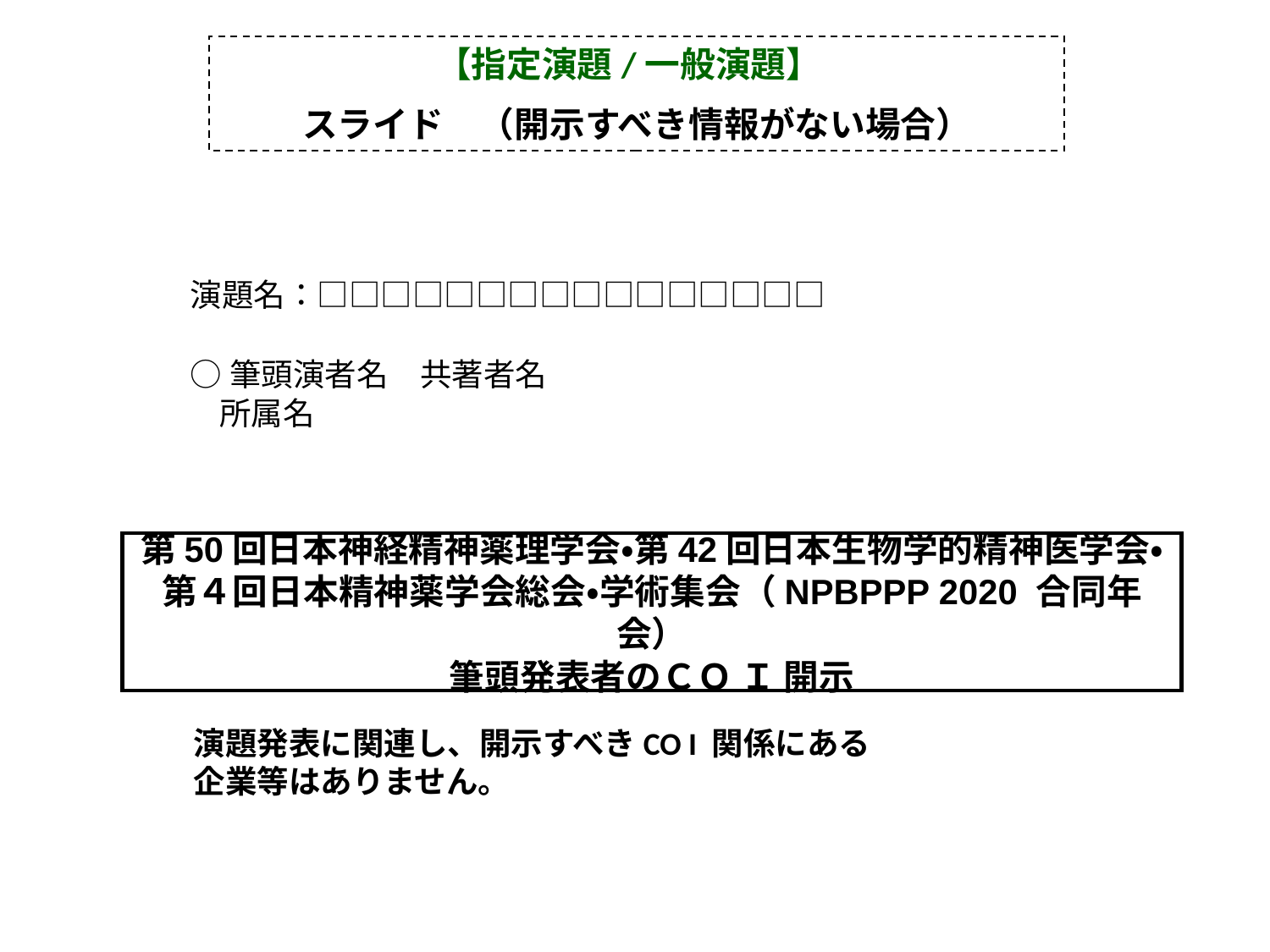

【指定演題/一般演題】
スライド　（開示すべき情報がない場合）

演題名：□□□□□□□□□□□□□□□□

○筆頭演者名　共著者名
   所属名

第50回日本神経精神薬理学会・第42回日本生物学的精神医学会・
第４回日本精神薬学会総会・学術集会（NPBPPP 2020 合同年会）
筆頭発表者のＣＯ Ｉ 開示

　演題発表に関連し、開示すべきCO I 関係にある
　企業等はありません。